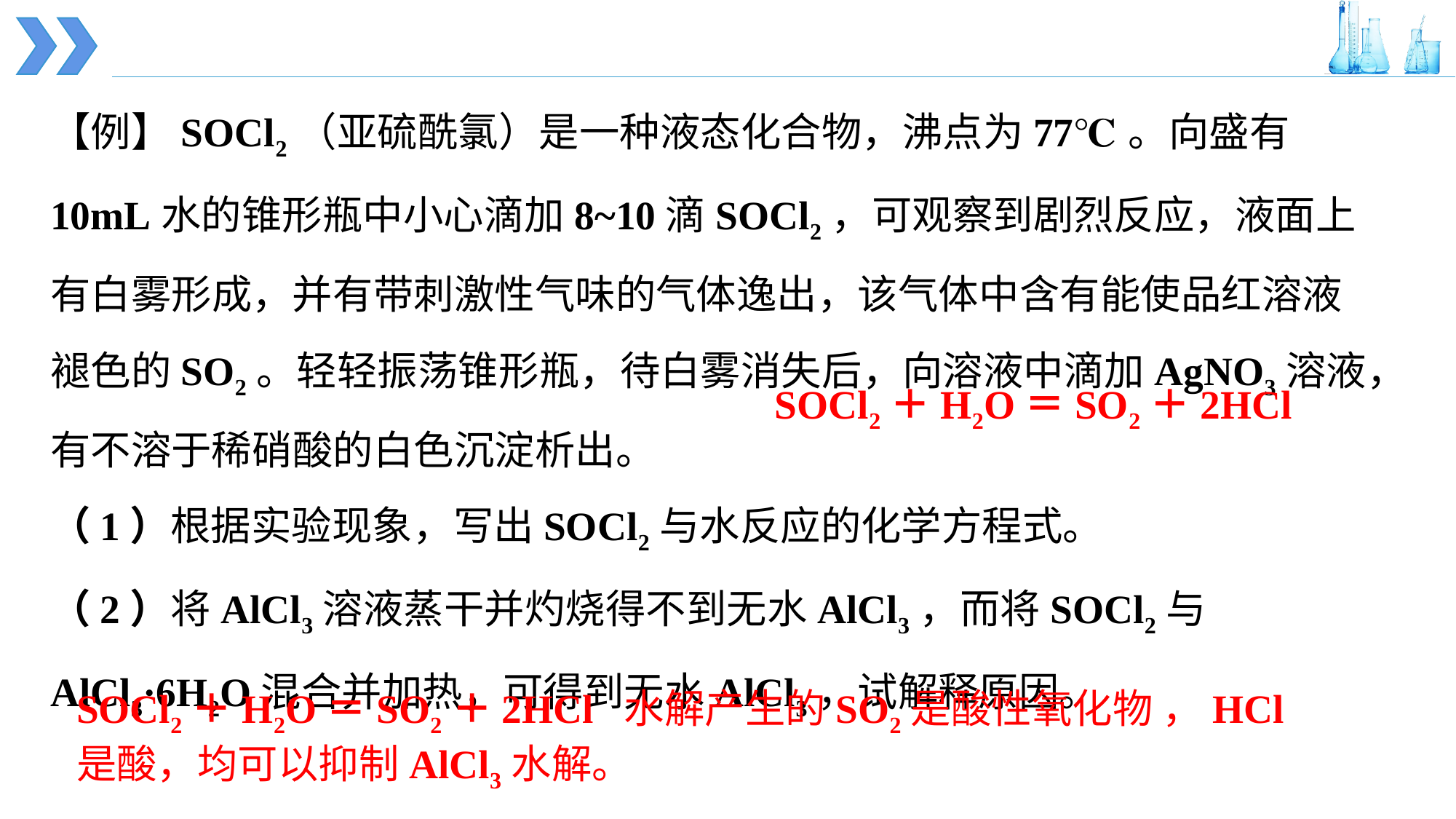

【例】SOCl2（亚硫酰氯）是一种液态化合物，沸点为77℃。向盛有10mL水的锥形瓶中小心滴加8~10滴SOCl2，可观察到剧烈反应，液面上有白雾形成，并有带刺激性气味的气体逸出，该气体中含有能使品红溶液褪色的SO2。轻轻振荡锥形瓶，待白雾消失后，向溶液中滴加AgNO3溶液，有不溶于稀硝酸的白色沉淀析出。
（1）根据实验现象，写出SOCl2与水反应的化学方程式。
（2）将AlCl3溶液蒸干并灼烧得不到无水AlCl3，而将SOCl2与AlCl3·6H2O混合并加热，可得到无水AlCl3，试解释原因。
SOCl2＋H2O＝SO2＋2HCl
SOCl2＋H2O＝SO2＋2HCl  水解产生的SO2是酸性氧化物 ，HCl是酸，均可以抑制AlCl3水解。